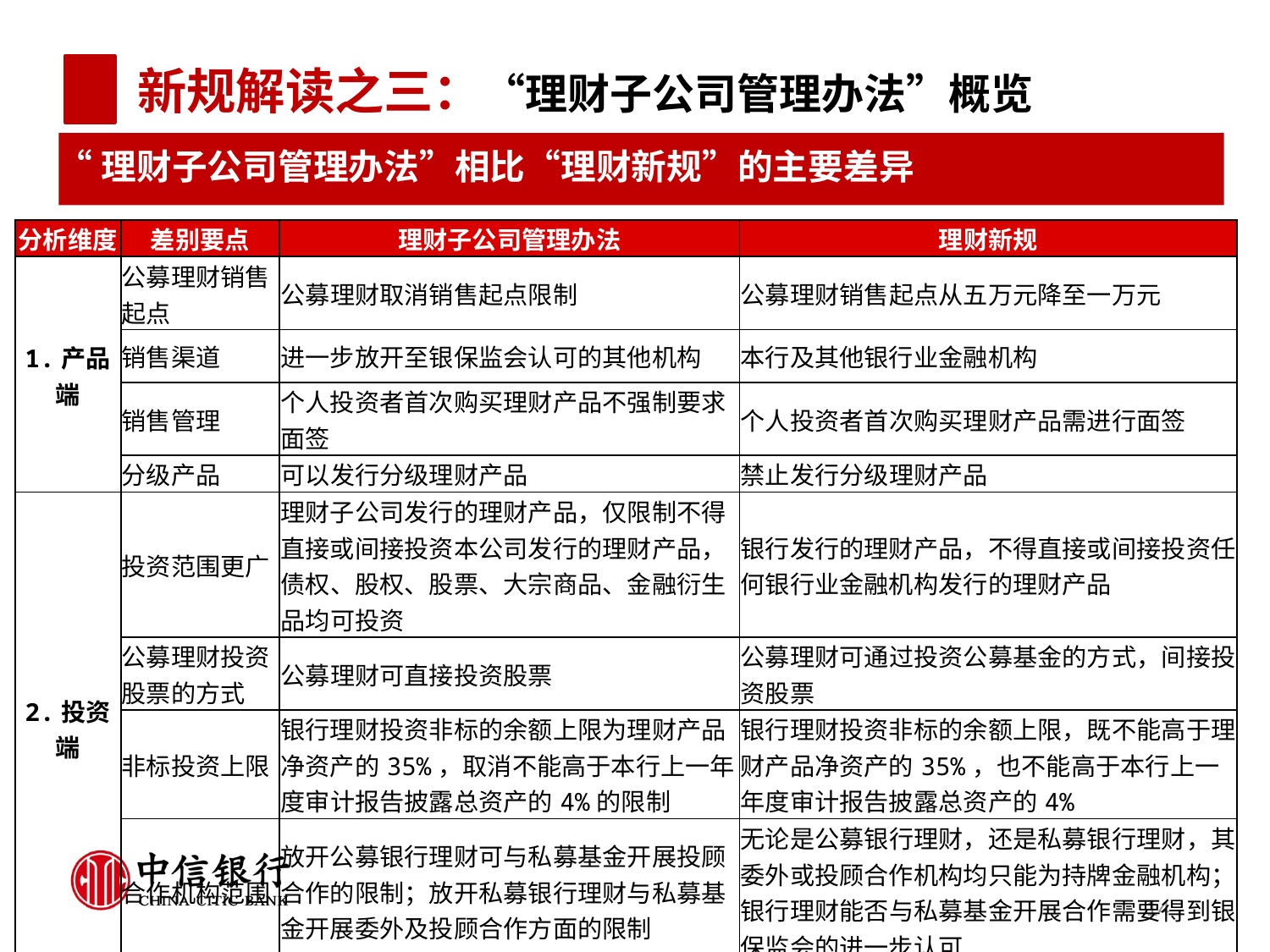

新规解读之三：“理财子公司管理办法”概览

“理财子公司管理办法”相比“理财新规”的主要差异
| 分析维度 | 差别要点 | 理财子公司管理办法 | 理财新规 |
| --- | --- | --- | --- |
| 1.产品端 | 公募理财销售起点 | 公募理财取消销售起点限制 | 公募理财销售起点从五万元降至一万元 |
|  | 销售渠道 | 进一步放开至银保监会认可的其他机构 | 本行及其他银行业金融机构 |
|  | 销售管理 | 个人投资者首次购买理财产品不强制要求面签 | 个人投资者首次购买理财产品需进行面签 |
|  | 分级产品 | 可以发行分级理财产品 | 禁止发行分级理财产品 |
| 2.投资端 | 投资范围更广 | 理财子公司发行的理财产品，仅限制不得直接或间接投资本公司发行的理财产品，债权、股权、股票、大宗商品、金融衍生品均可投资 | 银行发行的理财产品，不得直接或间接投资任何银行业金融机构发行的理财产品 |
|  | 公募理财投资股票的方式 | 公募理财可直接投资股票 | 公募理财可通过投资公募基金的方式，间接投资股票 |
|  | 非标投资上限 | 银行理财投资非标的余额上限为理财产品净资产的35%，取消不能高于本行上一年度审计报告披露总资产的4%的限制 | 银行理财投资非标的余额上限，既不能高于理财产品净资产的35%，也不能高于本行上一年度审计报告披露总资产的4% |
|  | 合作机构范围 | 放开公募银行理财可与私募基金开展投顾合作的限制；放开私募银行理财与私募基金开展委外及投顾合作方面的限制 | 无论是公募银行理财，还是私募银行理财，其委外或投顾合作机构均只能为持牌金融机构；银行理财能否与私募基金开展合作需要得到银保监会的进一步认可 |
14